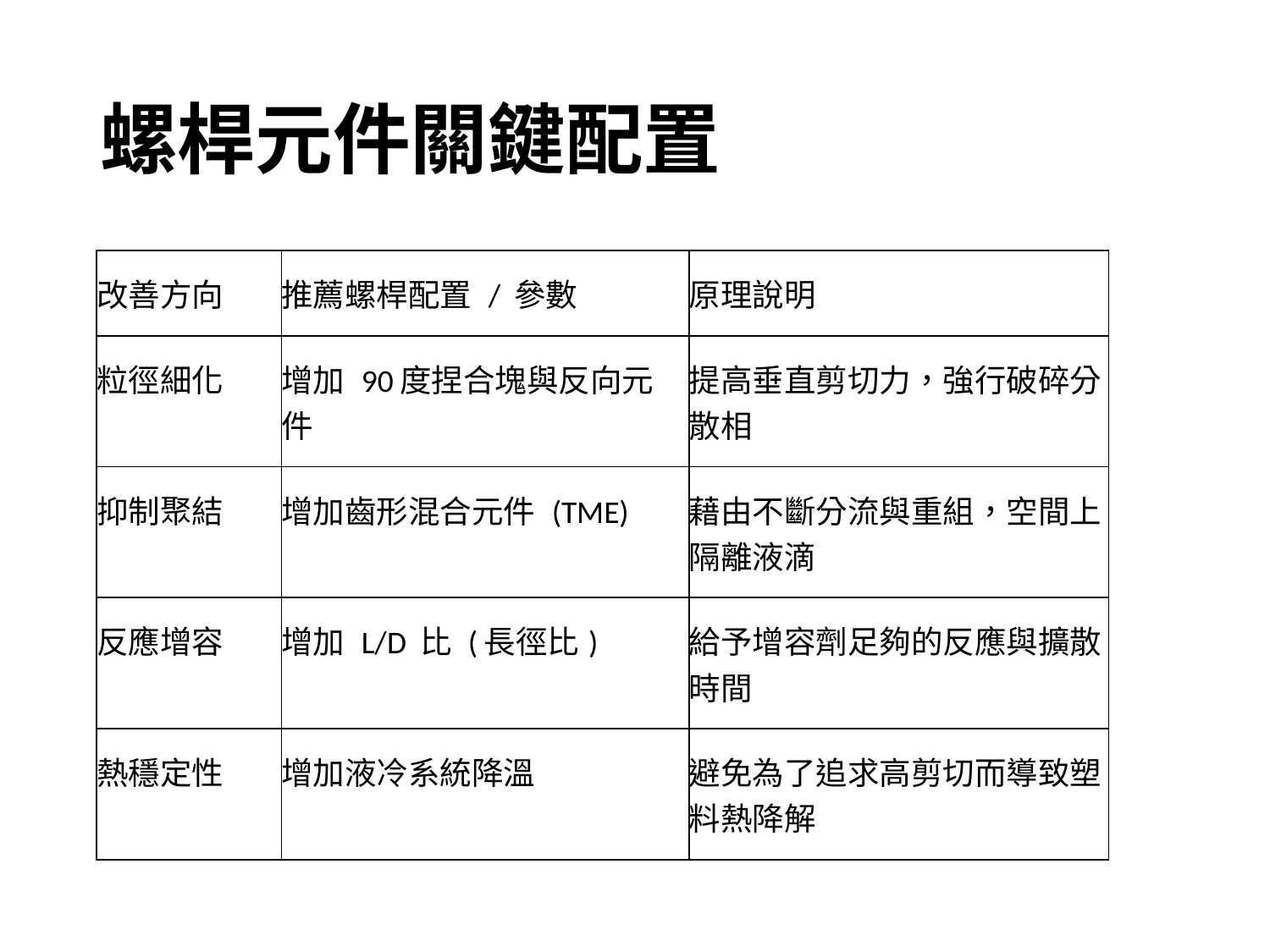

# 螺桿元件關鍵配置
| 改善方向 | 推薦螺桿配置 / 參數 | 原理說明 |
| --- | --- | --- |
| 粒徑細化 | 增加 90度捏合塊與反向元件 | 提高垂直剪切力，強行破碎分散相 |
| 抑制聚結 | 增加齒形混合元件 (TME) | 藉由不斷分流與重組，空間上隔離液滴 |
| 反應增容 | 增加 L/D 比 (長徑比) | 給予增容劑足夠的反應與擴散時間 |
| 熱穩定性 | 增加液冷系統降溫 | 避免為了追求高剪切而導致塑料熱降解 |